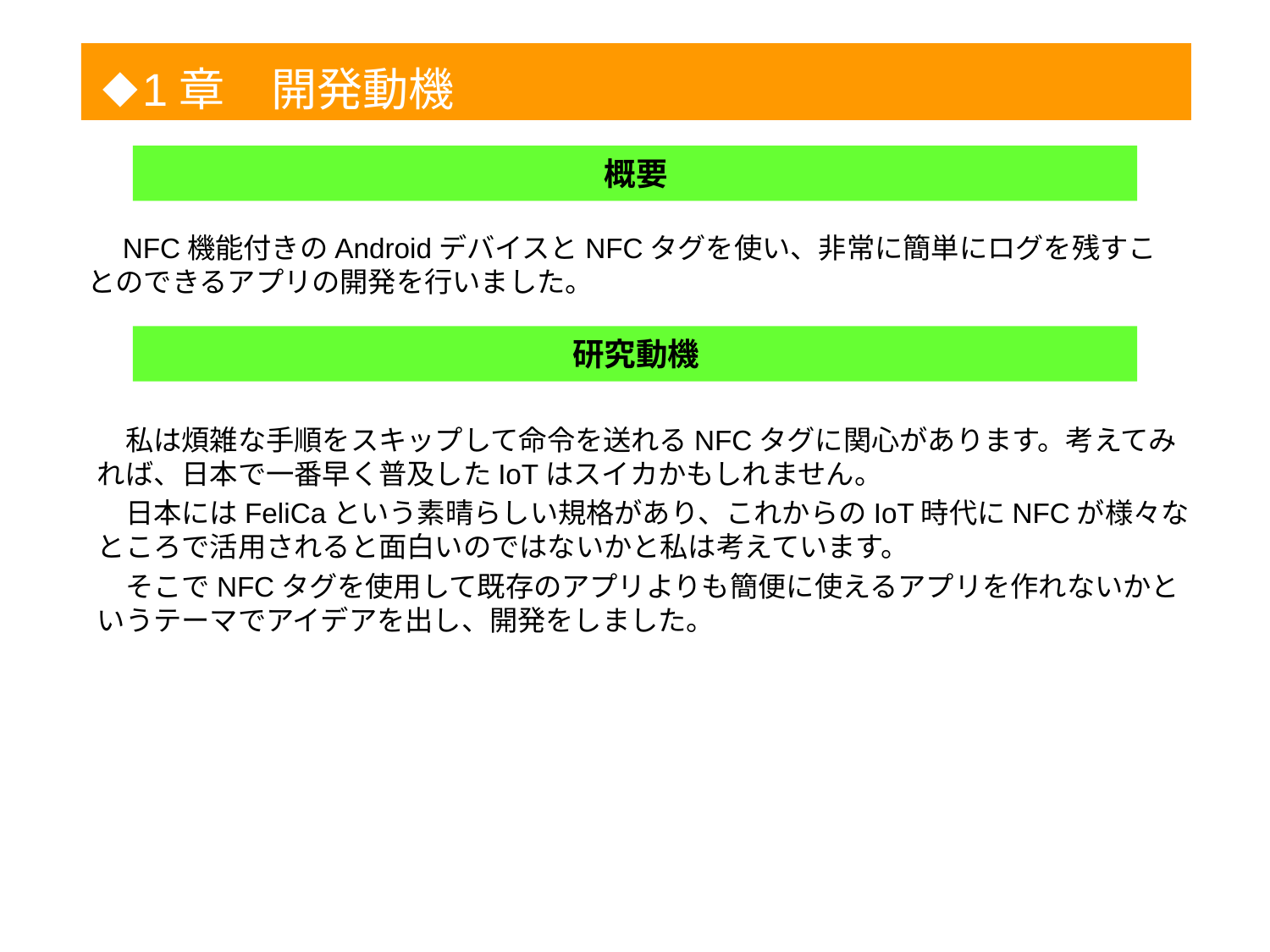

◆
1章　開発動機
1

概要
　NFC機能付きのAndroidデバイスとNFCタグを使い、非常に簡単にログを残すことのできるアプリの開発を行いました。

研究動機
　私は煩雑な手順をスキップして命令を送れるNFCタグに関心があります。考えてみれば、日本で一番早く普及したIoTはスイカかもしれません。
　日本にはFeliCaという素晴らしい規格があり、これからのIoT時代にNFCが様々なところで活用されると面白いのではないかと私は考えています。
　そこでNFCタグを使用して既存のアプリよりも簡便に使えるアプリを作れないかというテーマでアイデアを出し、開発をしました。